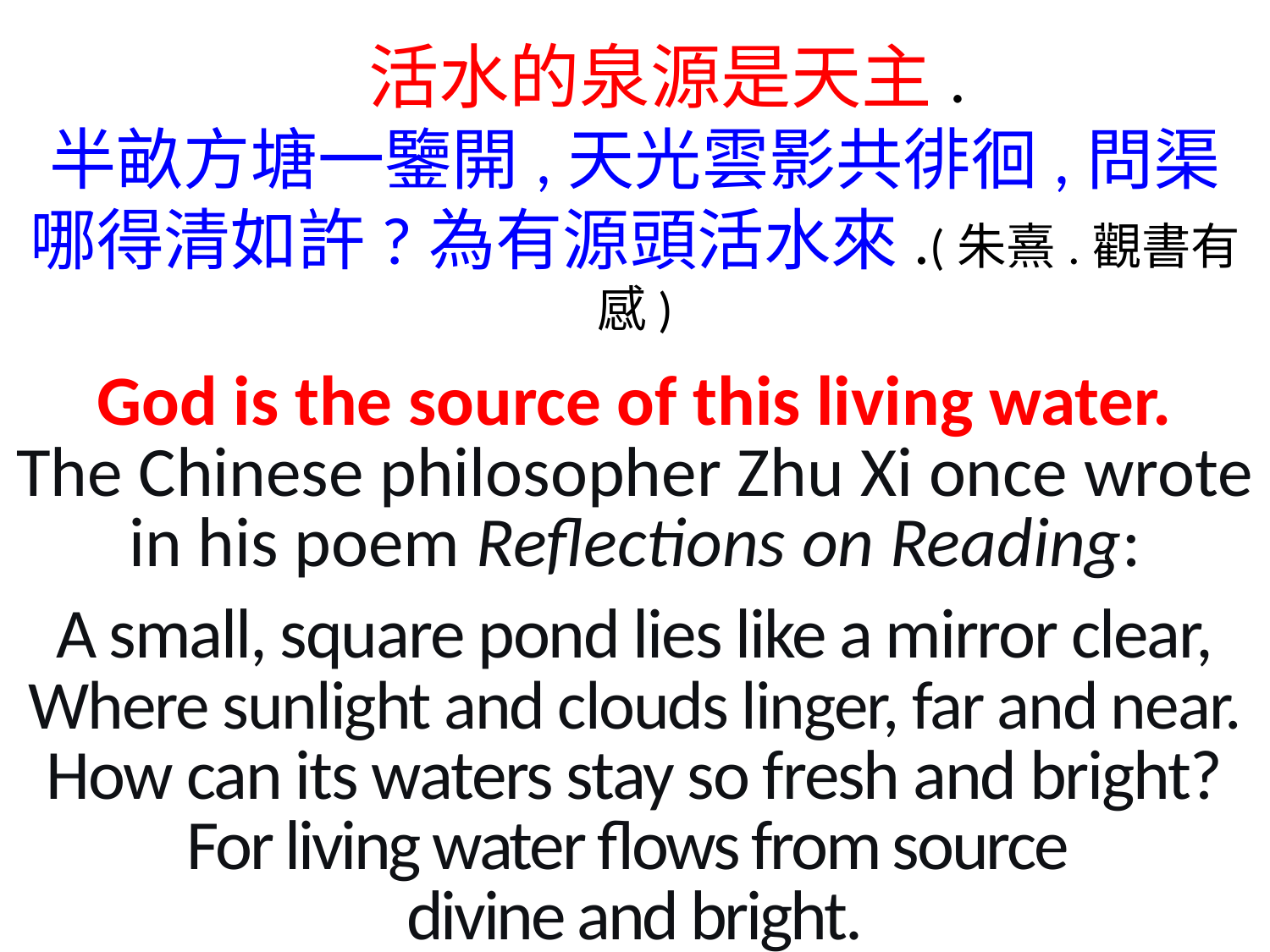

活水的泉源是天主.
半畝方塘一鑒開,天光雲影共徘徊,問渠
哪得清如許?為有源頭活水來.(朱熹.觀書有感)
God is the source of this living water.
The Chinese philosopher Zhu Xi once wrote in his poem Reflections on Reading:
A small, square pond lies like a mirror clear,
Where sunlight and clouds linger, far and near.
How can its waters stay so fresh and bright?
For living water flows from source
divine and bright.